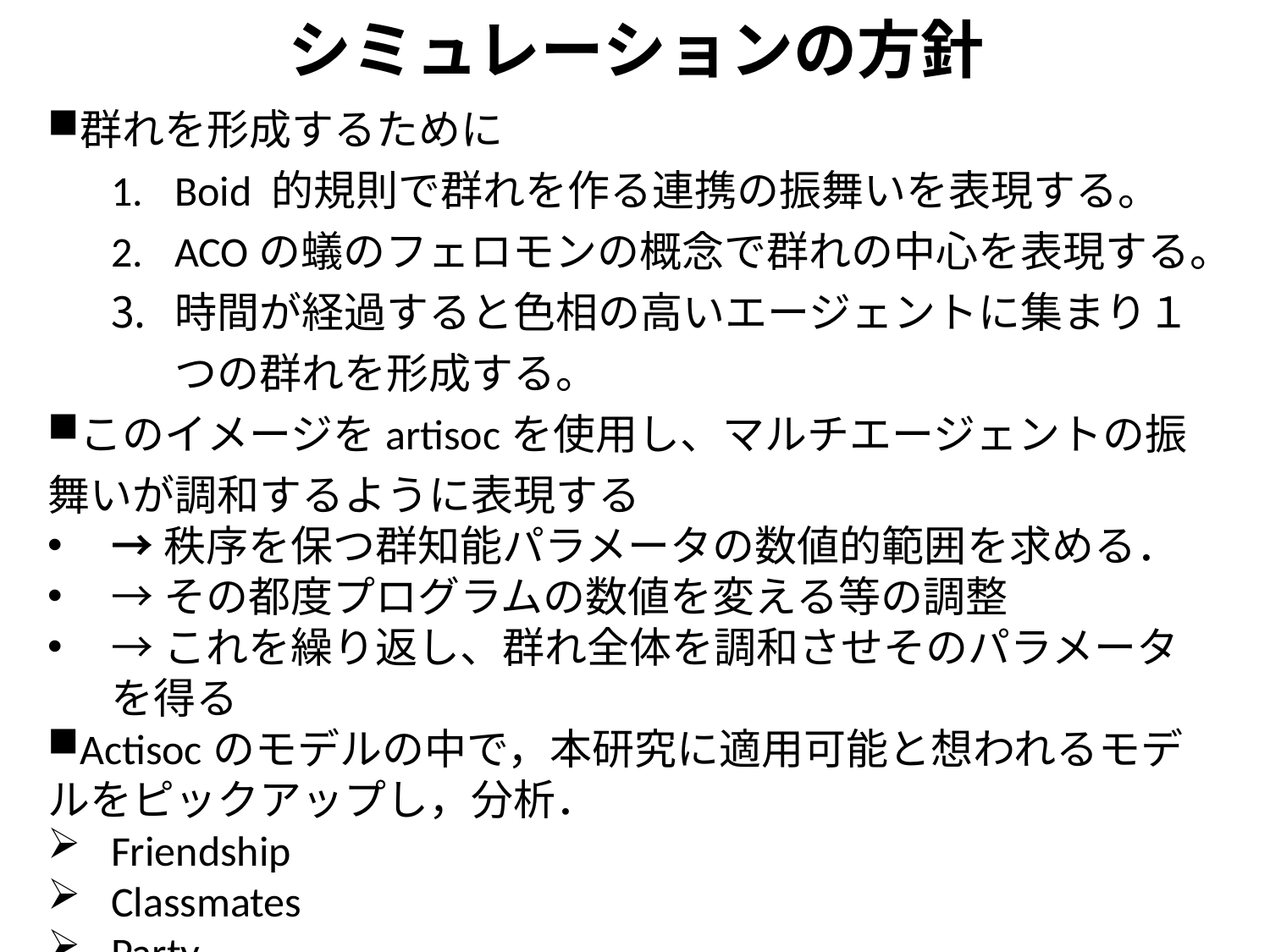

シミュレーションの方針
群れを形成するために
Boid 的規則で群れを作る連携の振舞いを表現する。
ACOの蟻のフェロモンの概念で群れの中心を表現する。
時間が経過すると色相の高いエージェントに集まり１つの群れを形成する。
このイメージをartisocを使用し、マルチエージェントの振舞いが調和するように表現する
→秩序を保つ群知能パラメータの数値的範囲を求める．
→その都度プログラムの数値を変える等の調整
→これを繰り返し、群れ全体を調和させそのパラメータを得る
Actisocのモデルの中で，本研究に適用可能と想われるモデルをピックアップし，分析．
Friendship
Classmates
Party